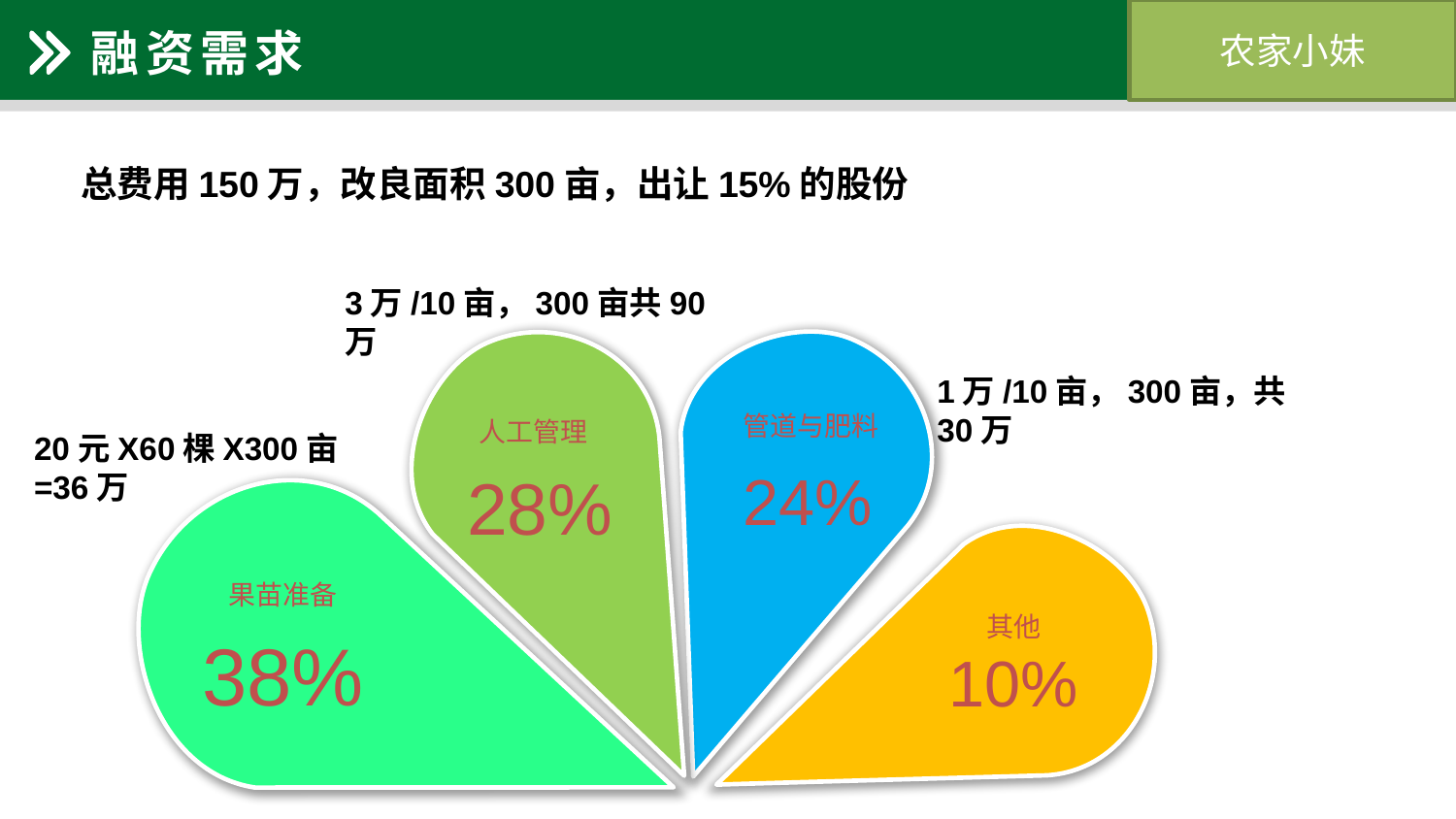

农家小妹
融资需求

总费用150万，改良面积300亩，出让15%的股份
3万/10亩，300亩共90万

1万/10亩，300亩，共30万
管道与肥料
人工管理
20元X60棵X300亩=36万

24%
28%

果苗准备
其他
10%
38%